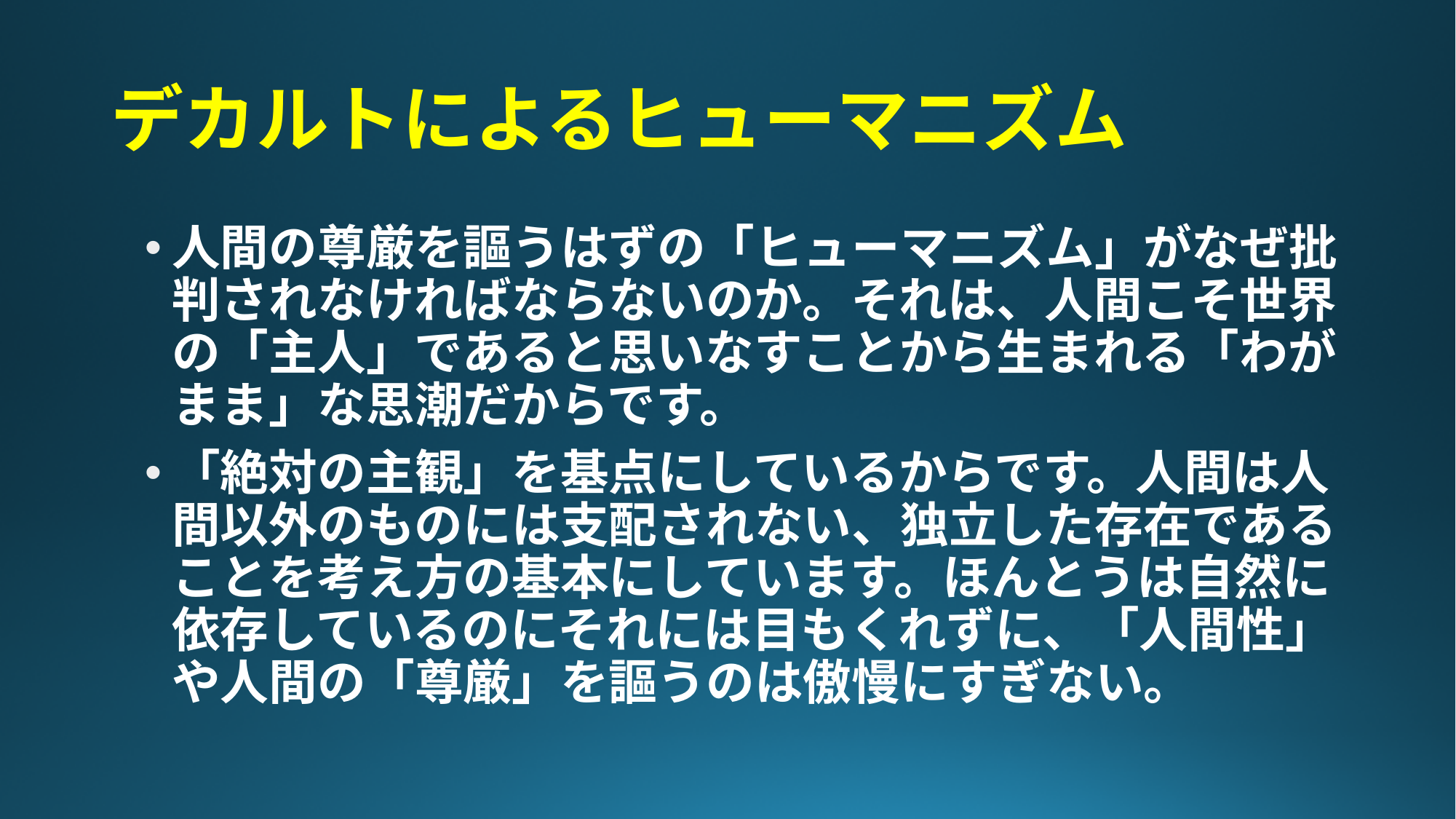

# デカルトによるヒューマニズム
人間の尊厳を謳うはずの「ヒューマニズム」がなぜ批判されなければならないのか。それは、人間こそ世界の「主人」であると思いなすことから生まれる「わがまま」な思潮だからです。
「絶対の主観」を基点にしているからです。人間は人間以外のものには支配されない、独立した存在であることを考え方の基本にしています。ほんとうは自然に依存しているのにそれには目もくれずに、「人間性」や人間の「尊厳」を謳うのは傲慢にすぎない。